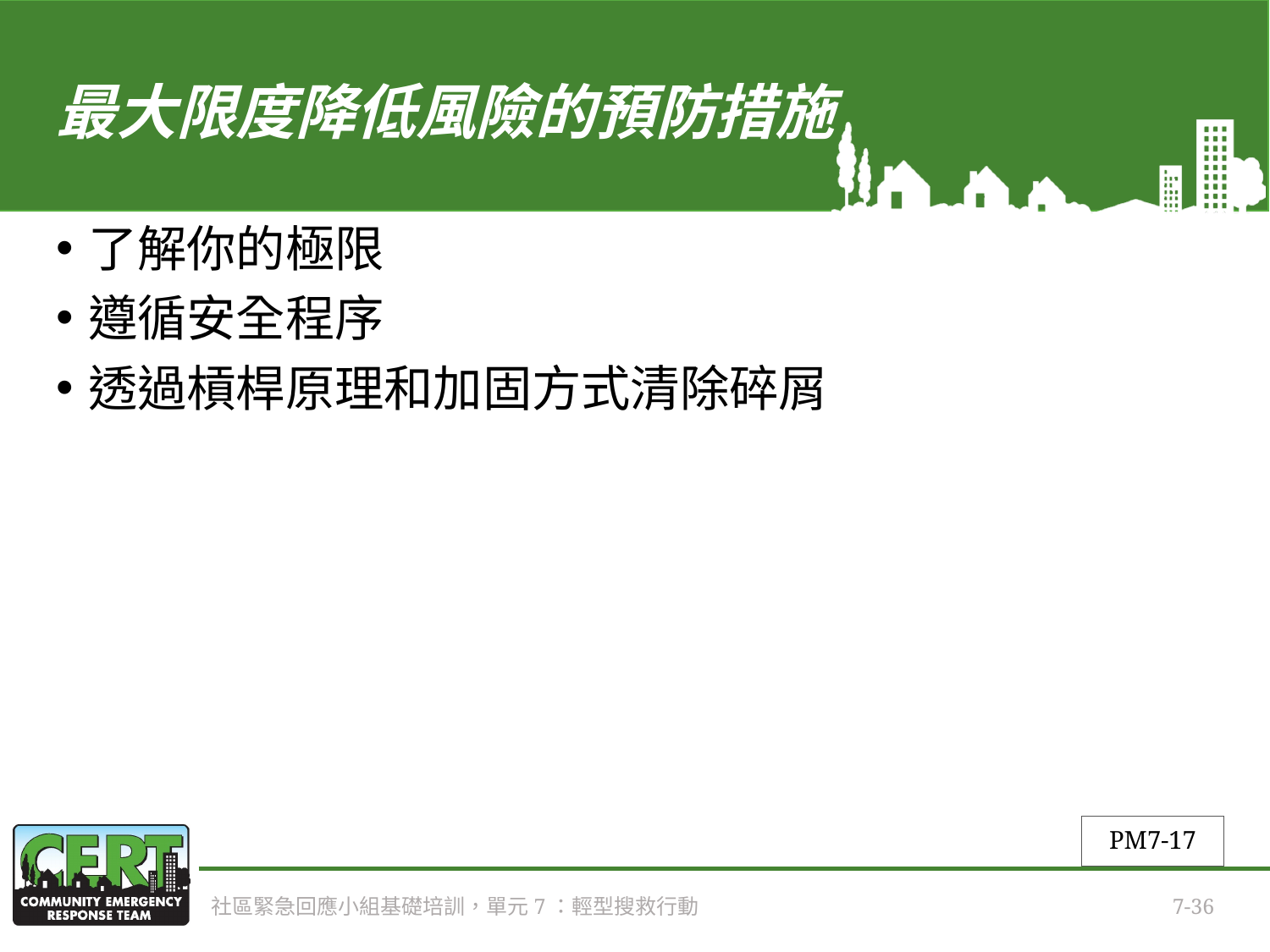

# 最大限度降低風險的預防措施
了解你的極限
遵循安全程序
透過槓桿原理和加固方式清除碎屑
PM7-17
社區緊急回應小組基礎培訓，單元7：輕型搜救行動
7-36